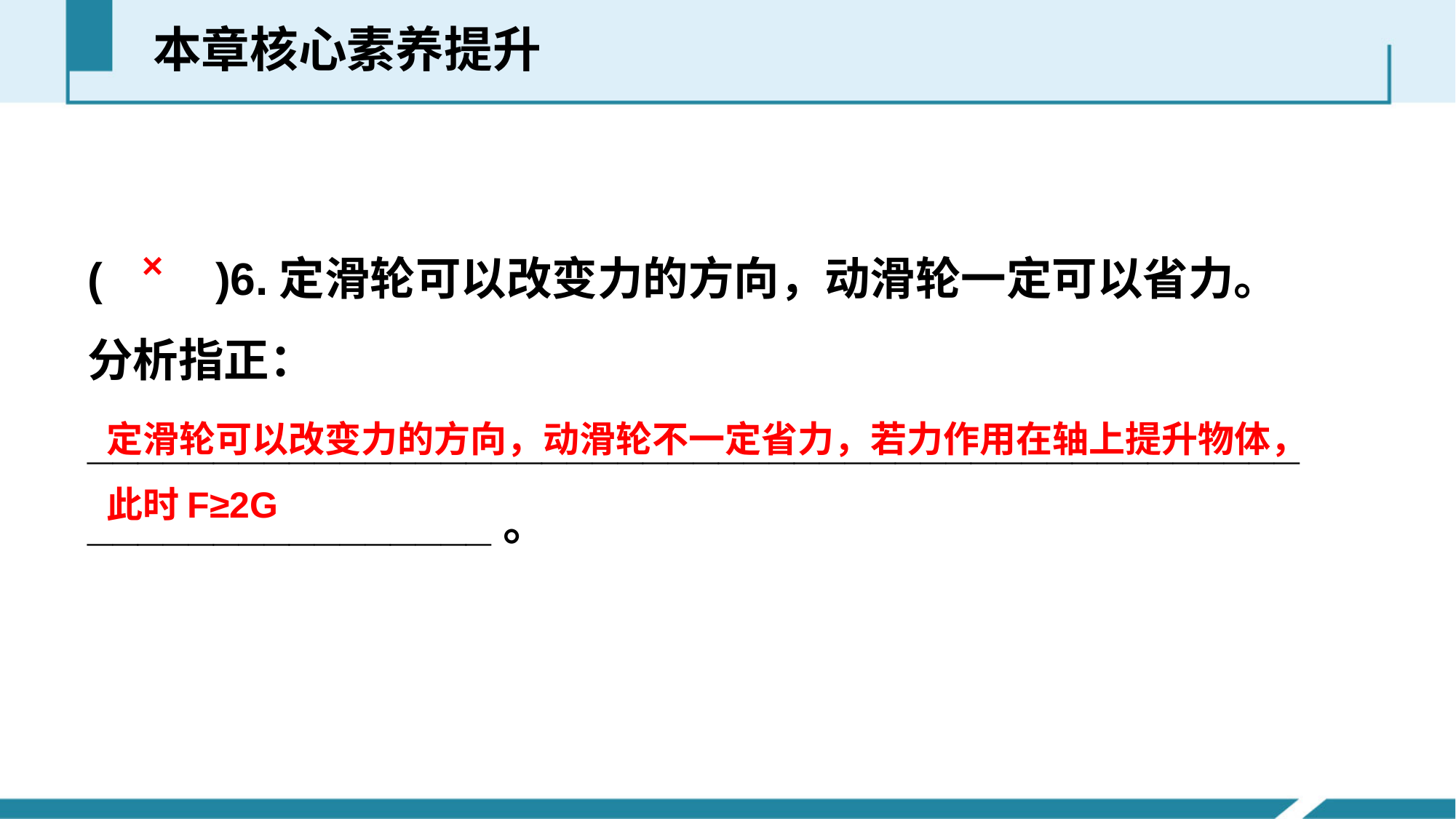

本章核心素养提升
(　　)6.定滑轮可以改变力的方向，动滑轮一定可以省力。
分析指正：________________________________________________________________。
×
定滑轮可以改变力的方向，动滑轮不一定省力，若力作用在轴上提升物体，此时F≥2G